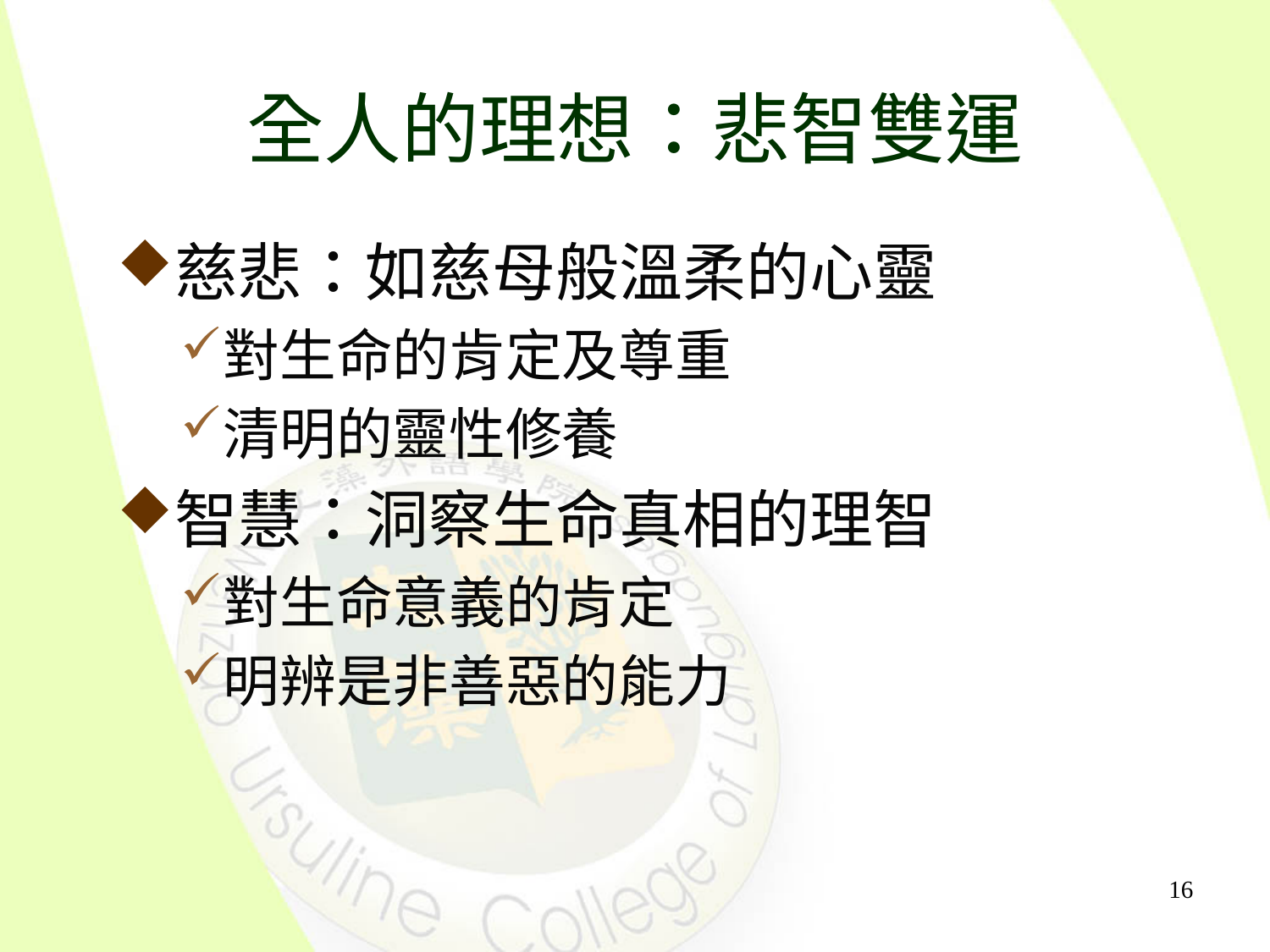

# 全人的理想：悲智雙運
慈悲：如慈母般溫柔的心靈
對生命的肯定及尊重
清明的靈性修養
智慧：洞察生命真相的理智
對生命意義的肯定
明辨是非善惡的能力
16